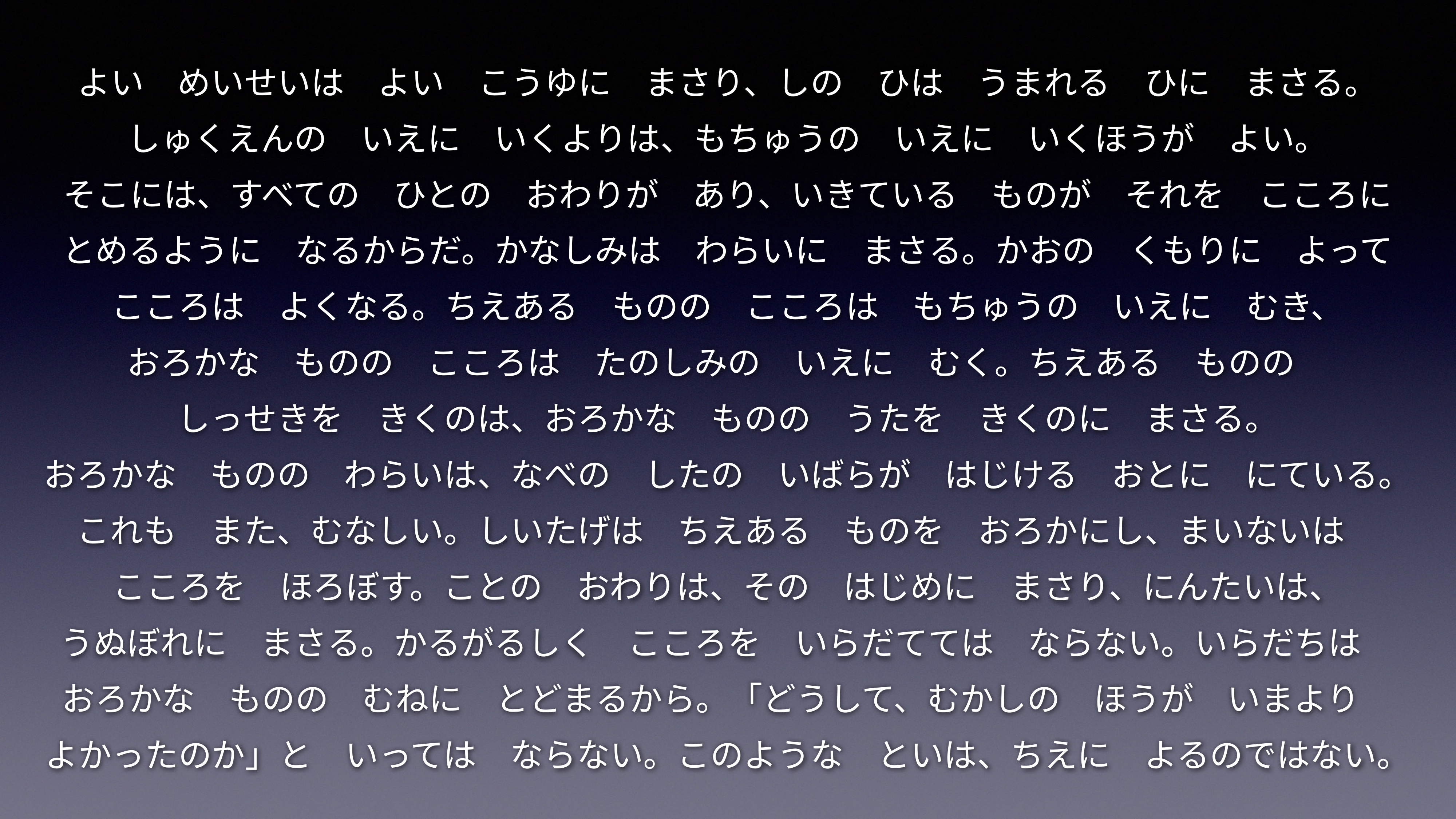

よい　めいせいは　よい　こうゆに　まさり、しの　ひは　うまれる　ひに　まさる。
しゅくえんの　いえに　いくよりは、もちゅうの　いえに　いくほうが　よい。
そこには、すべての　ひとの　おわりが　あり、いきている　ものが　それを　こころに
とめるように　なるからだ。かなしみは　わらいに　まさる。かおの　くもりに　よって
こころは　よくなる。ちえある　ものの　こころは　もちゅうの　いえに　むき、
おろかな　ものの　こころは　たのしみの　いえに　むく。ちえある　ものの
しっせきを　きくのは、おろかな　ものの　うたを　きくのに　まさる。
おろかな　ものの　わらいは、なべの　したの　いばらが　はじける　おとに　にている。
これも　また、むなしい。しいたげは　ちえある　ものを　おろかにし、まいないは
こころを　ほろぼす。ことの　おわりは、その　はじめに　まさり、にんたいは、
うぬぼれに　まさる。かるがるしく　こころを　いらだてては　ならない。いらだちは
おろかな　ものの　むねに　とどまるから。「どうして、むかしの　ほうが　いまより
よかったのか」と　いっては　ならない。このような　といは、ちえに　よるのではない。